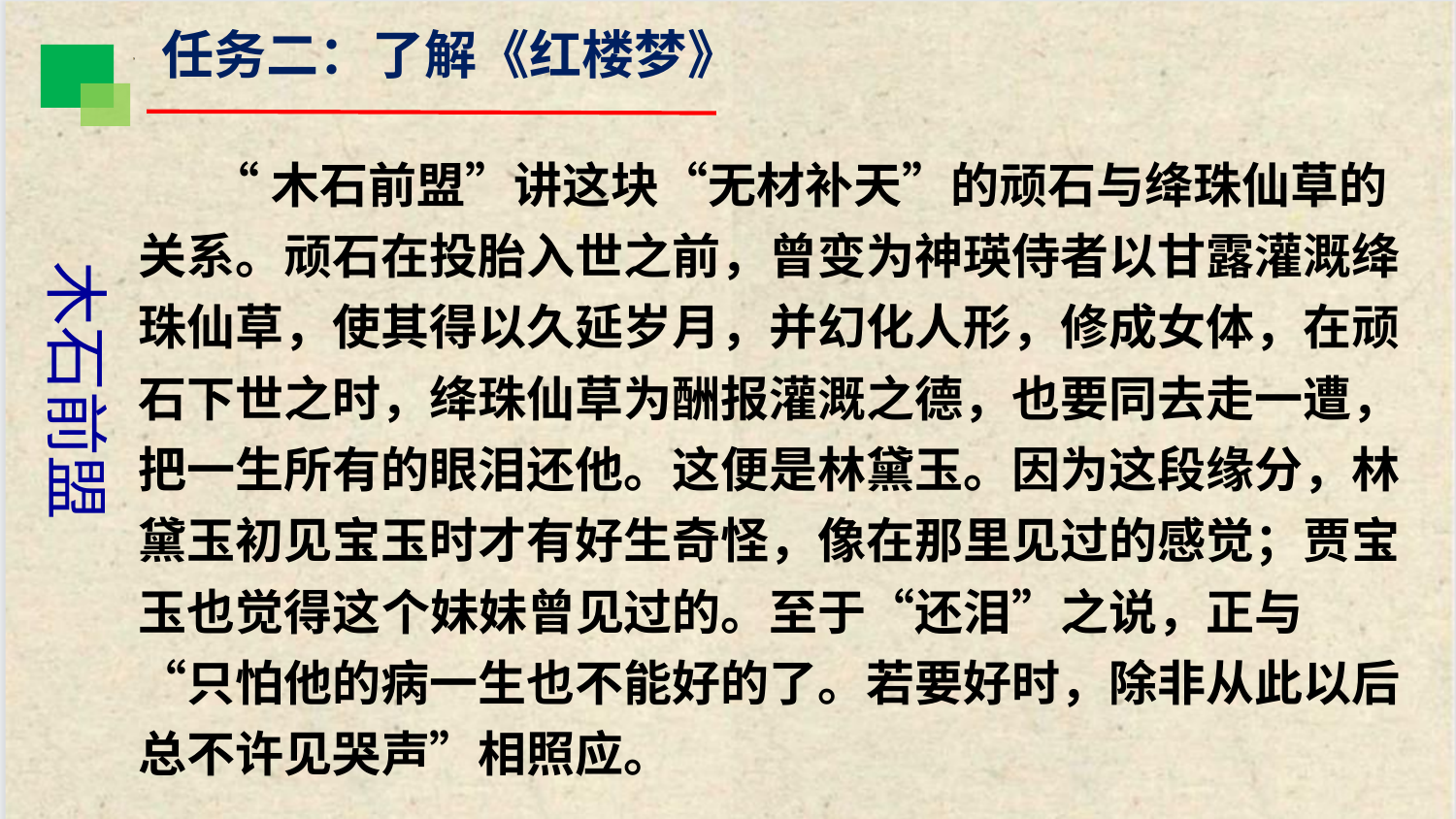

任务二：了解《红楼梦》

“木石前盟”讲这块“无材补天”的顽石与绛珠仙草的关系。顽石在投胎入世之前，曾变为神瑛侍者以甘露灌溉绛珠仙草，使其得以久延岁月，并幻化人形，修成女体，在顽石下世之时，绛珠仙草为酬报灌溉之德，也要同去走一遭，把一生所有的眼泪还他。这便是林黛玉。因为这段缘分，林黛玉初见宝玉时才有好生奇怪，像在那里见过的感觉；贾宝玉也觉得这个妹妹曾见过的。至于“还泪”之说，正与 “只怕他的病一生也不能好的了。若要好时，除非从此以后总不许见哭声”相照应。
木石前盟